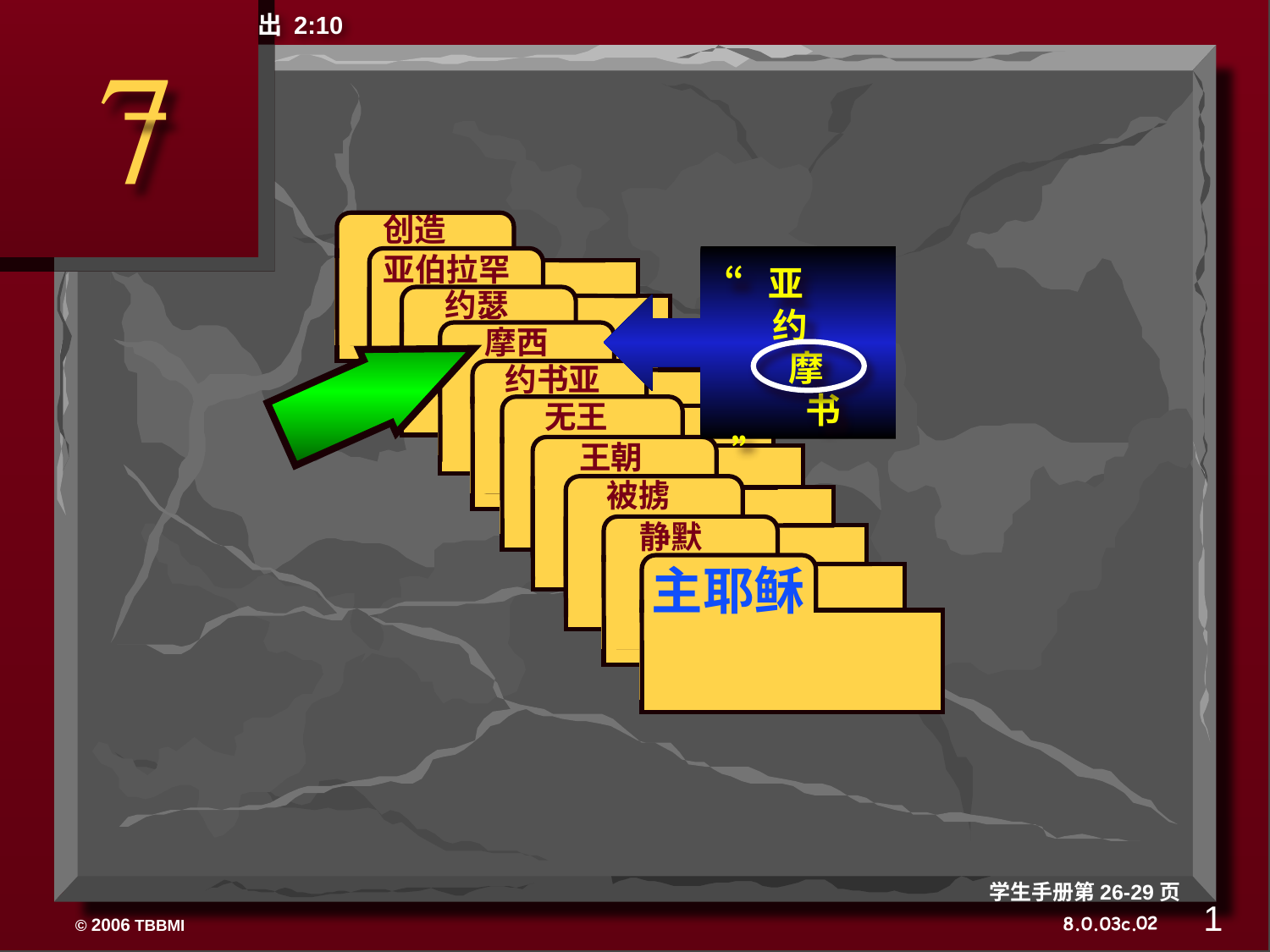

出 2:10

7

创造

ABRAHAM

亚伯拉罕
ABRAHAM

约瑟

ABRAHAM

摩西

 约书亚

无王

王朝

被掳

  静默

主耶稣

“亚
     约
       摩
         书 ”

学生手册第26-29页
1
02